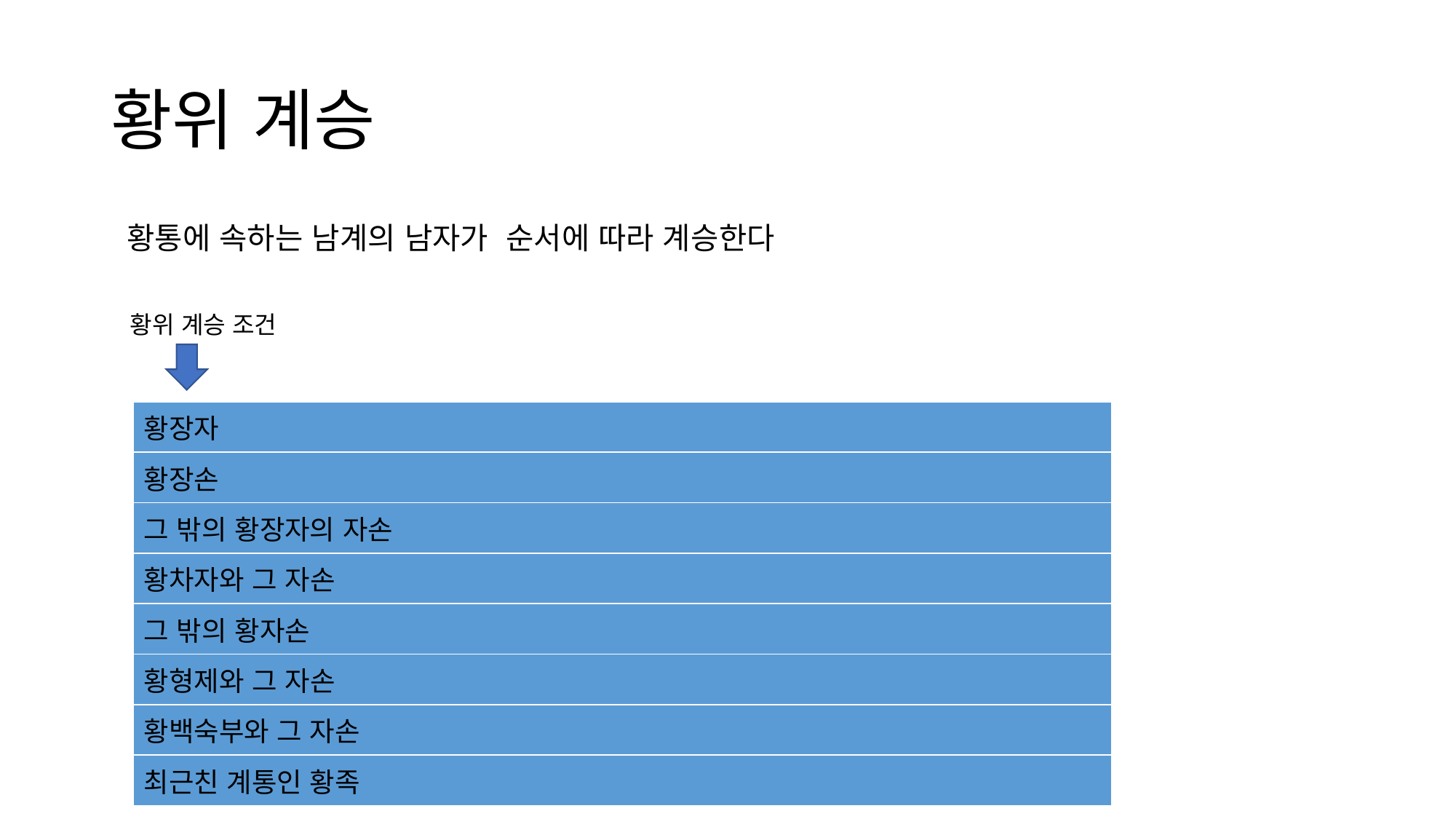

# 황위 계승
 황통에 속하는 남계의 남자가  순서에 따라 계승한다

  황위 계승 조건

| 황장자 |
| --- |
| 황장손 |
| 그 밖의 황장자의 자손 |
| 황차자와 그 자손 |
| 그 밖의 황자손 |
| 황형제와 그 자손 |
| 황백숙부와 그 자손 |
| 최근친 계통인 황족 |